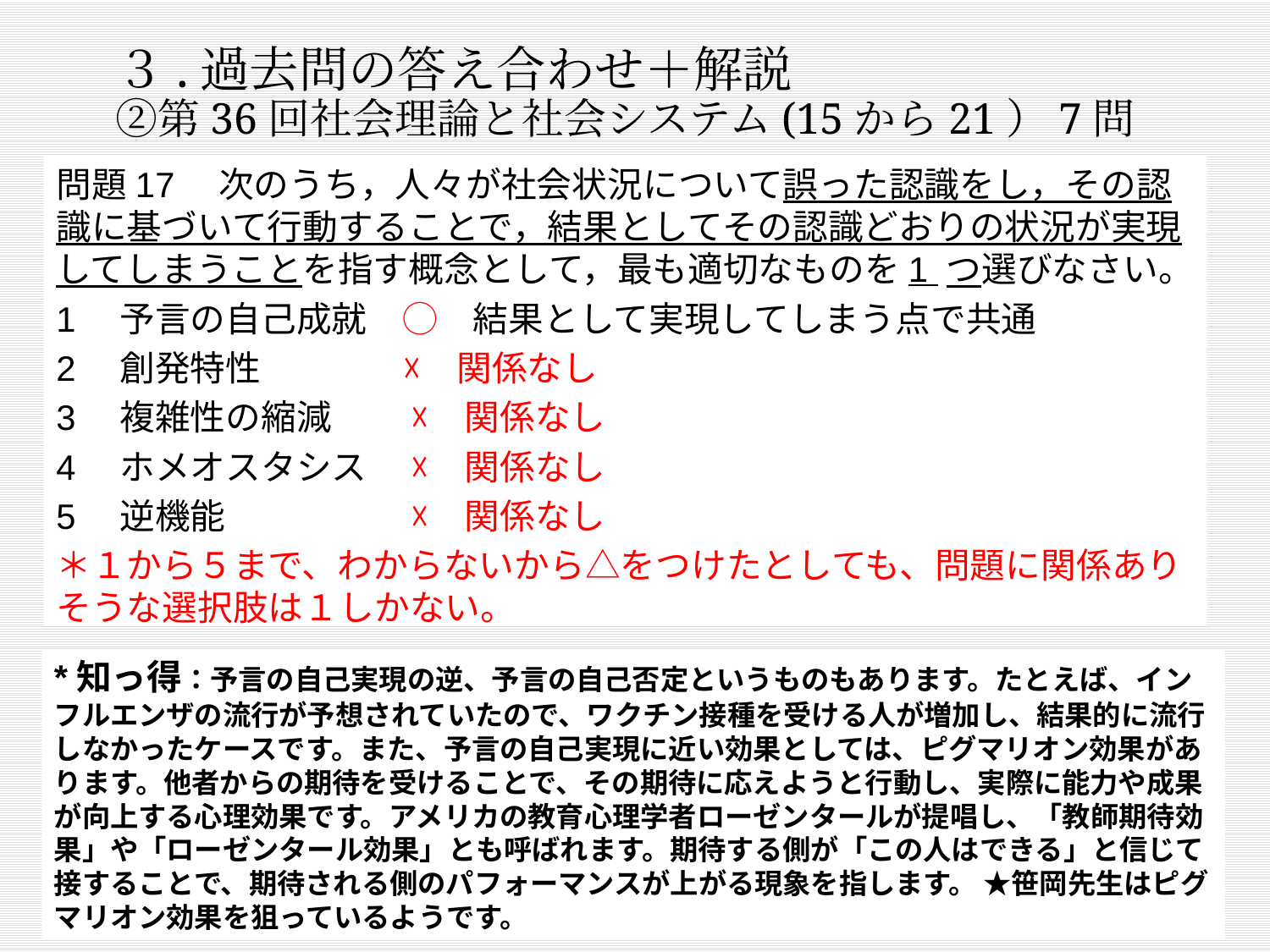

# ３.過去問の答え合わせ＋解説 ➁第36回社会理論と社会システム(15から21）7問
問題17　次のうち，人々が社会状況について誤った認識をし，その認識に基づいて行動することで，結果としてその認識どおりの状況が実現してしまうことを指す概念として，最も適切なものを1 つ選びなさい。
1　予言の自己成就　◯　結果として実現してしまう点で共通
2　創発特性　　　　☓　関係なし
3　複雑性の縮減　　 ☓　関係なし
4　ホメオスタシス　 ☓　関係なし
5　逆機能　　　　　 ☓　関係なし
＊１から５まで、わからないから△をつけたとしても、問題に関係ありそうな選択肢は１しかない。
*知っ得：予言の自己実現の逆、予言の自己否定というものもあります。たとえば、インフルエンザの流行が予想されていたので、ワクチン接種を受ける人が増加し、結果的に流行しなかったケースです。また、予言の自己実現に近い効果としては、ピグマリオン効果があります。他者からの期待を受けることで、その期待に応えようと行動し、実際に能力や成果が向上する心理効果です。アメリカの教育心理学者ローゼンタールが提唱し、「教師期待効果」や「ローゼンタール効果」とも呼ばれます。期待する側が「この人はできる」と信じて接することで、期待される側のパフォーマンスが上がる現象を指します。 ★笹岡先生はピグマリオン効果を狙っているようです。